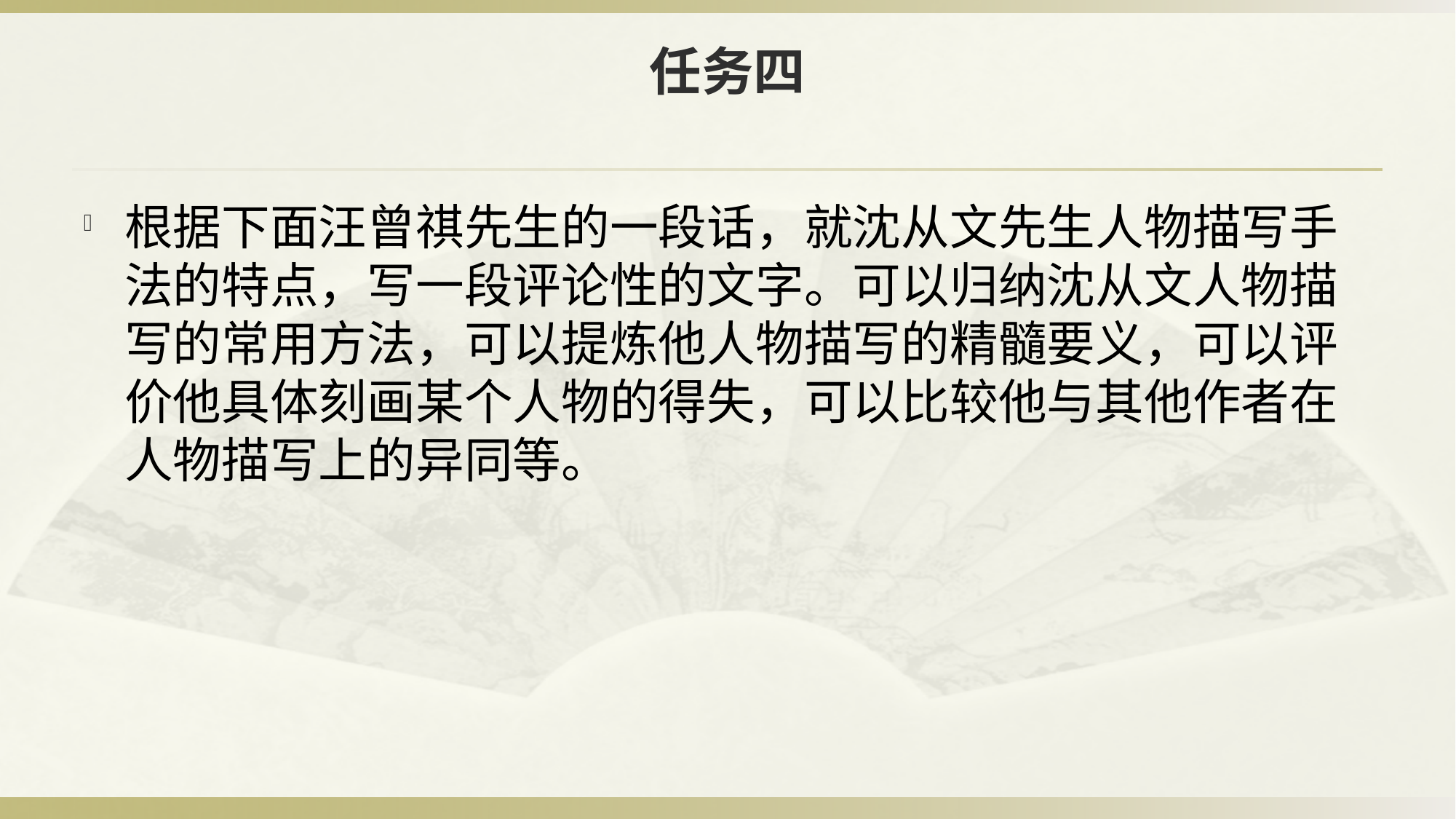

# 任务四
根据下面汪曾祺先生的一段话，就沈从文先生人物描写手法的特点，写一段评论性的文字。可以归纳沈从文人物描写的常用方法，可以提炼他人物描写的精髓要义，可以评价他具体刻画某个人物的得失，可以比较他与其他作者在人物描写上的异同等。